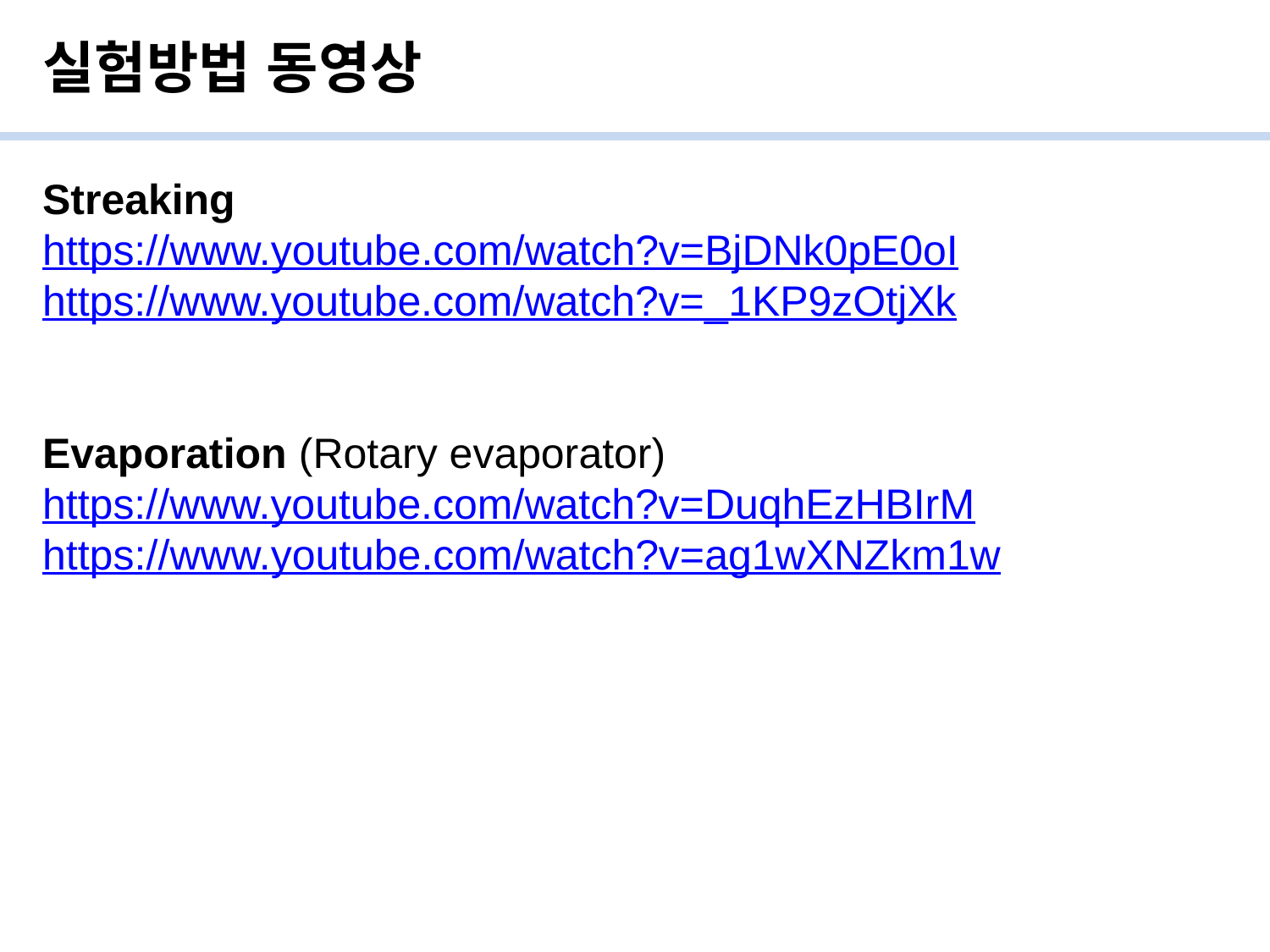

실험방법 동영상
Streaking
https://www.youtube.com/watch?v=BjDNk0pE0oI
https://www.youtube.com/watch?v=_1KP9zOtjXk

Evaporation (Rotary evaporator)
https://www.youtube.com/watch?v=DuqhEzHBIrM
https://www.youtube.com/watch?v=ag1wXNZkm1w